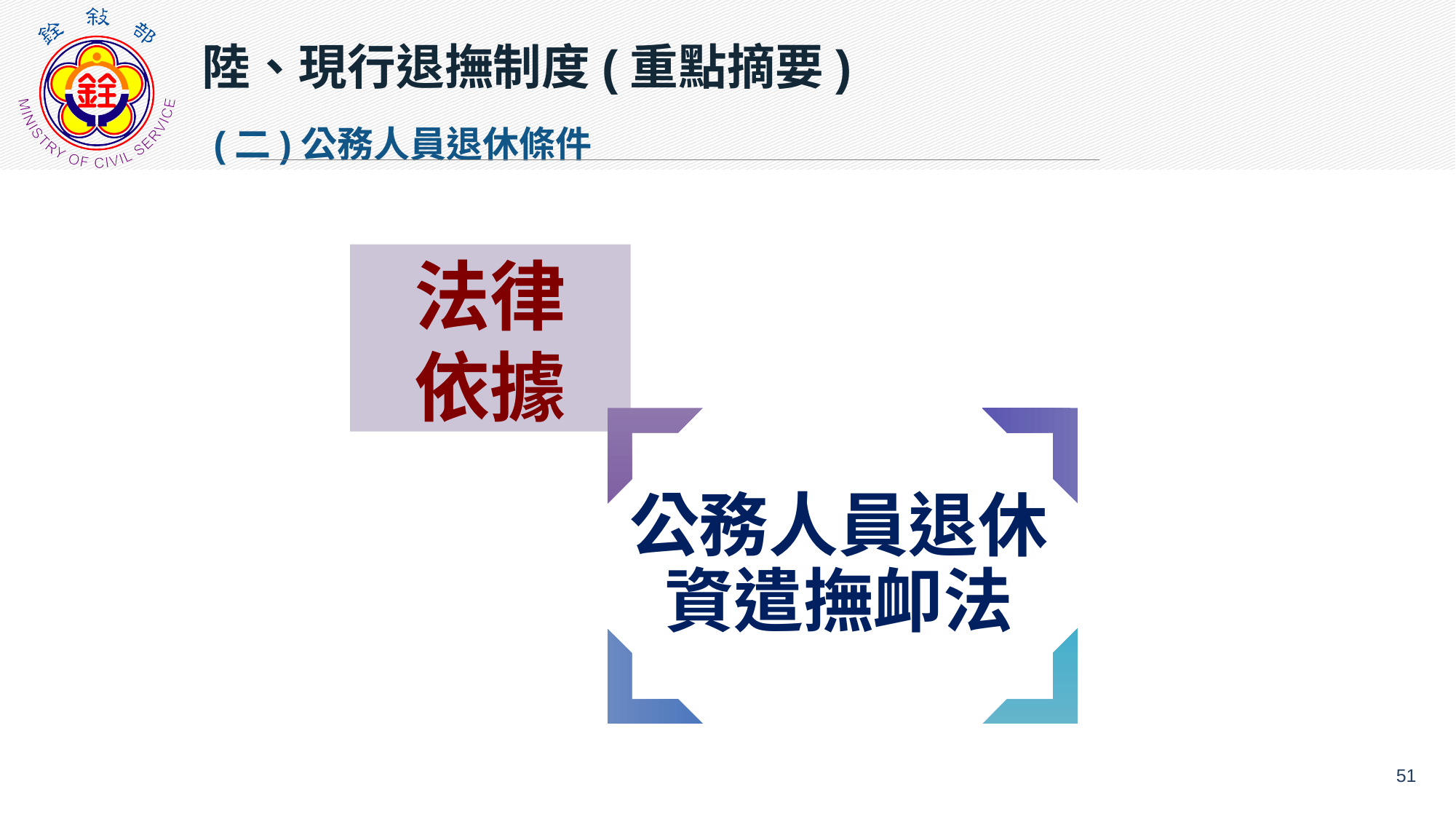

陸、現行退撫制度(重點摘要)
(二)公務人員退休條件
法律
依據

公務人員退休資遣撫卹法